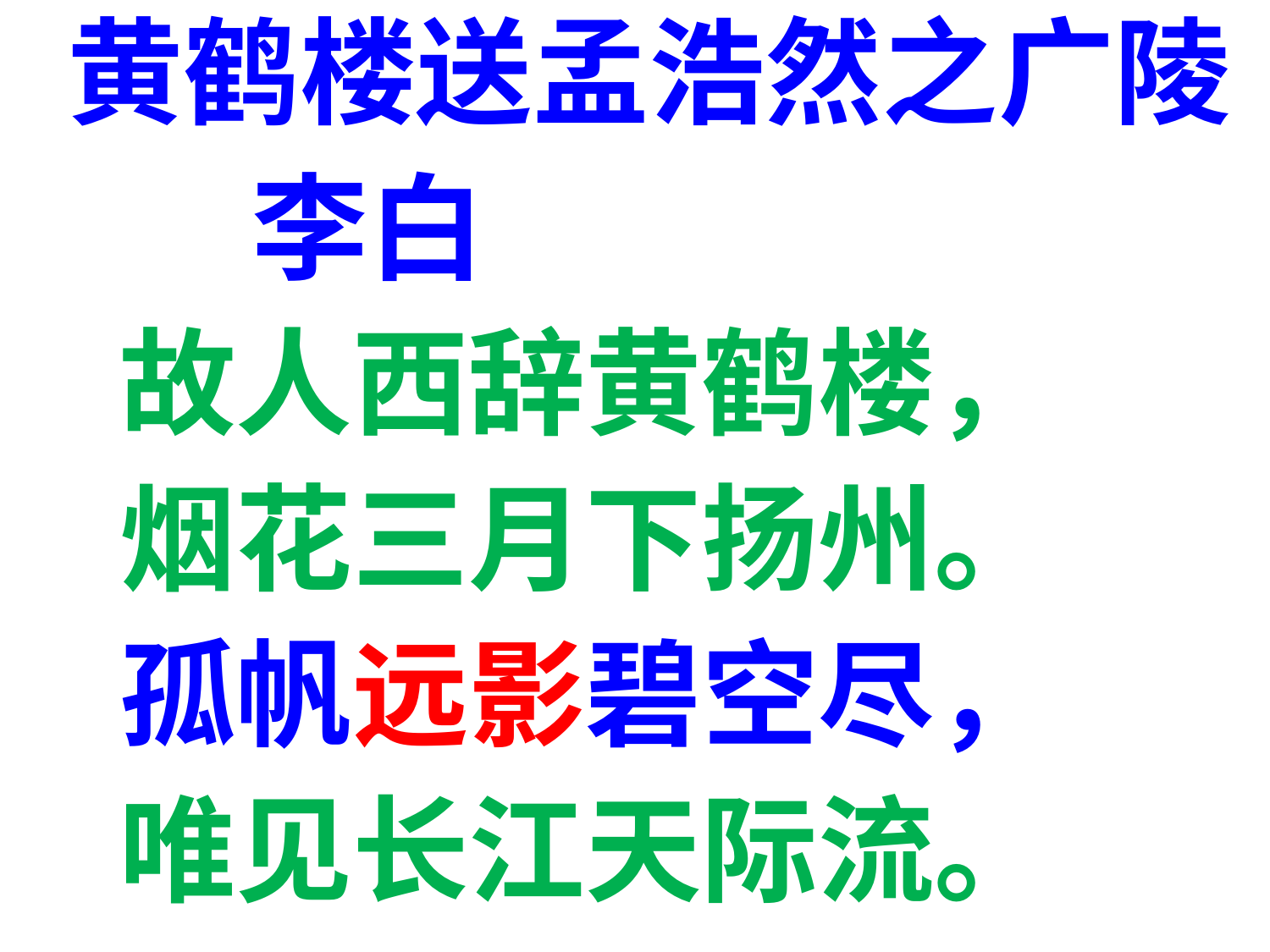

黄鹤楼送孟浩然之广陵
        李白
   故人西辞黄鹤楼，
   烟花三月下扬州。
   孤帆远影碧空尽，
   唯见长江天际流。